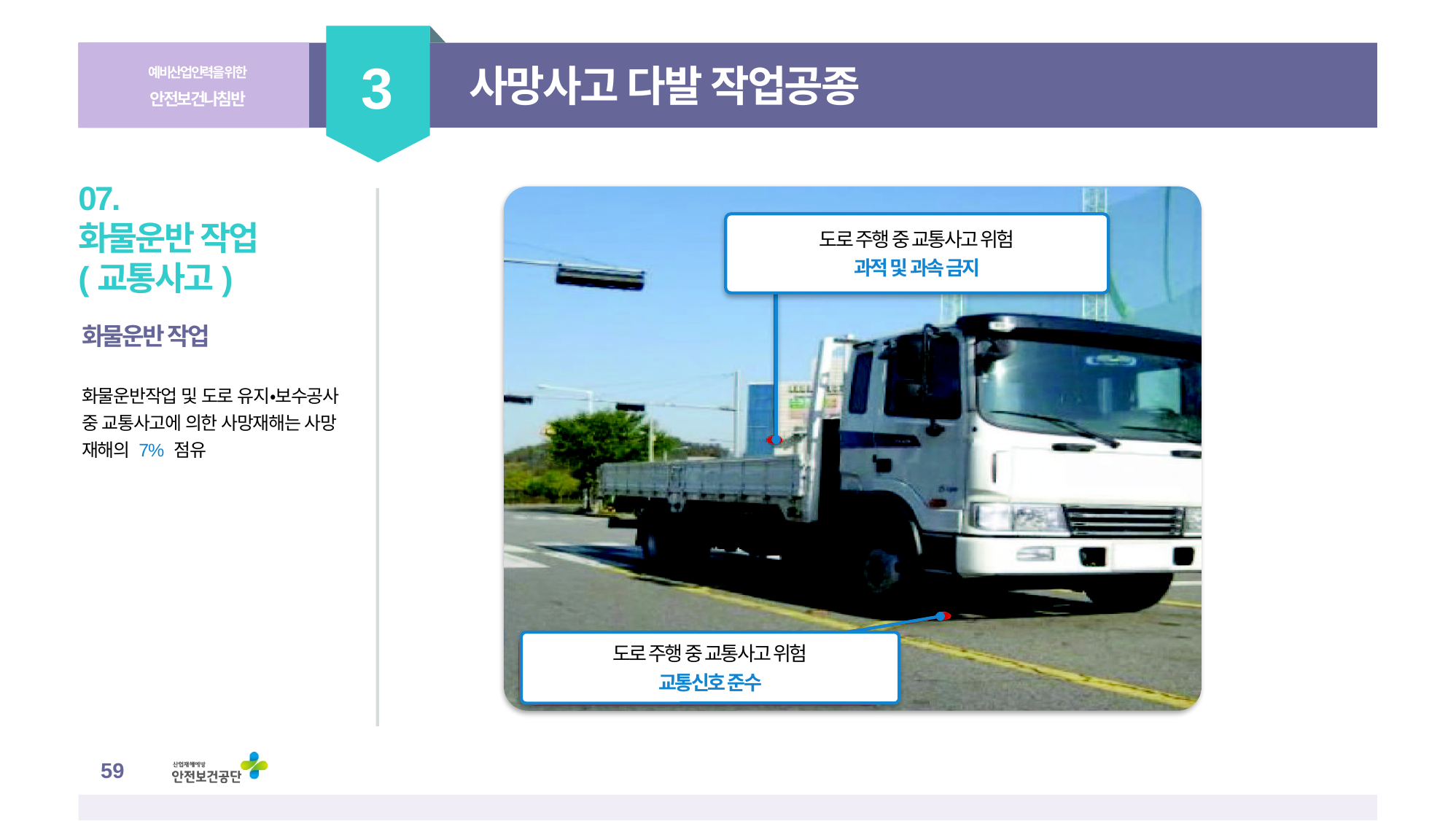

3
예비산업인력을 위한
안전보건나침반
사망사고 다발 작업공종

도로 주행 중 교통사고 위험
과적 및 과속 금지
도로 주행 중 교통사고 위험
교통신호 준수
07.
화물운반 작업
(교통사고)
화물운반 작업
화물운반작업 및 도로 유지•보수공사
중 교통사고에 의한 사망재해는 사망
재해의 7% 점유